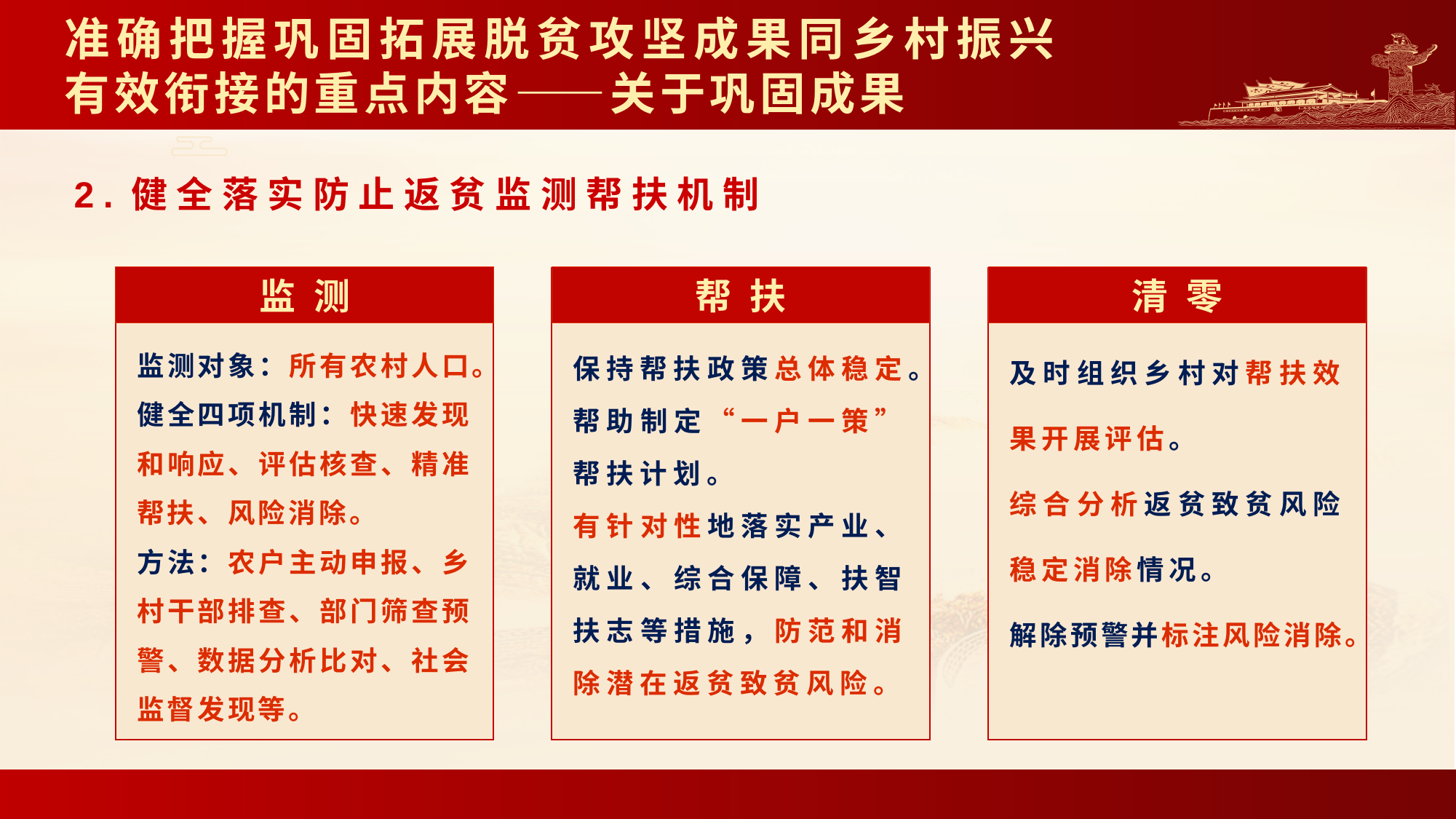

# 准确把握巩固拓展脱贫攻坚成果同乡村振兴有效衔接的重点内容——关于巩固成果
2.健全落实防止返贫监测帮扶机制
监测
监测对象：所有农村人口。
健全四项机制：快速发现和响应、评估核查、精准帮扶、风险消除。
方法：农户主动申报、乡村干部排查、部门筛查预警、数据分析比对、社会监督发现等。

帮扶
保持帮扶政策总体稳定。
帮助制定“一户一策”帮扶计划。
有针对性地落实产业、就业、综合保障、扶智扶志等措施，防范和消除潜在返贫致贫风险。

清零

及时组织乡村对帮扶效果开展评估。
综合分析返贫致贫风险稳定消除情况。
解除预警并标注风险消除。